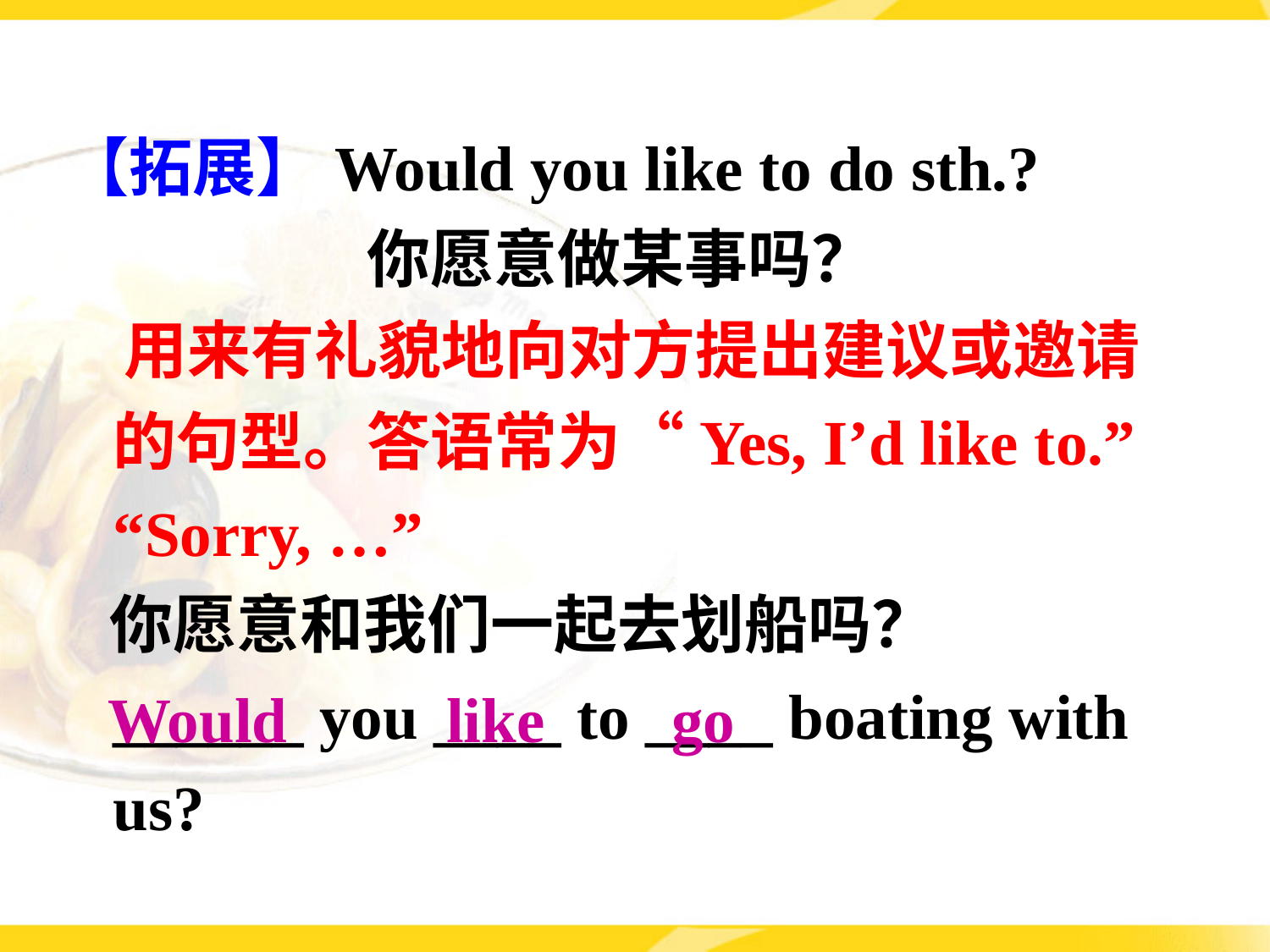

【拓展】Would you like to do sth.?          		你愿意做某事吗？
   用来有礼貌地向对方提出建议或邀请的句型。答语常为“Yes, I’d like to.” “Sorry, …”
  你愿意和我们一起去划船吗？
   ______ you ____ to ____ boating with us?
Would          like        go